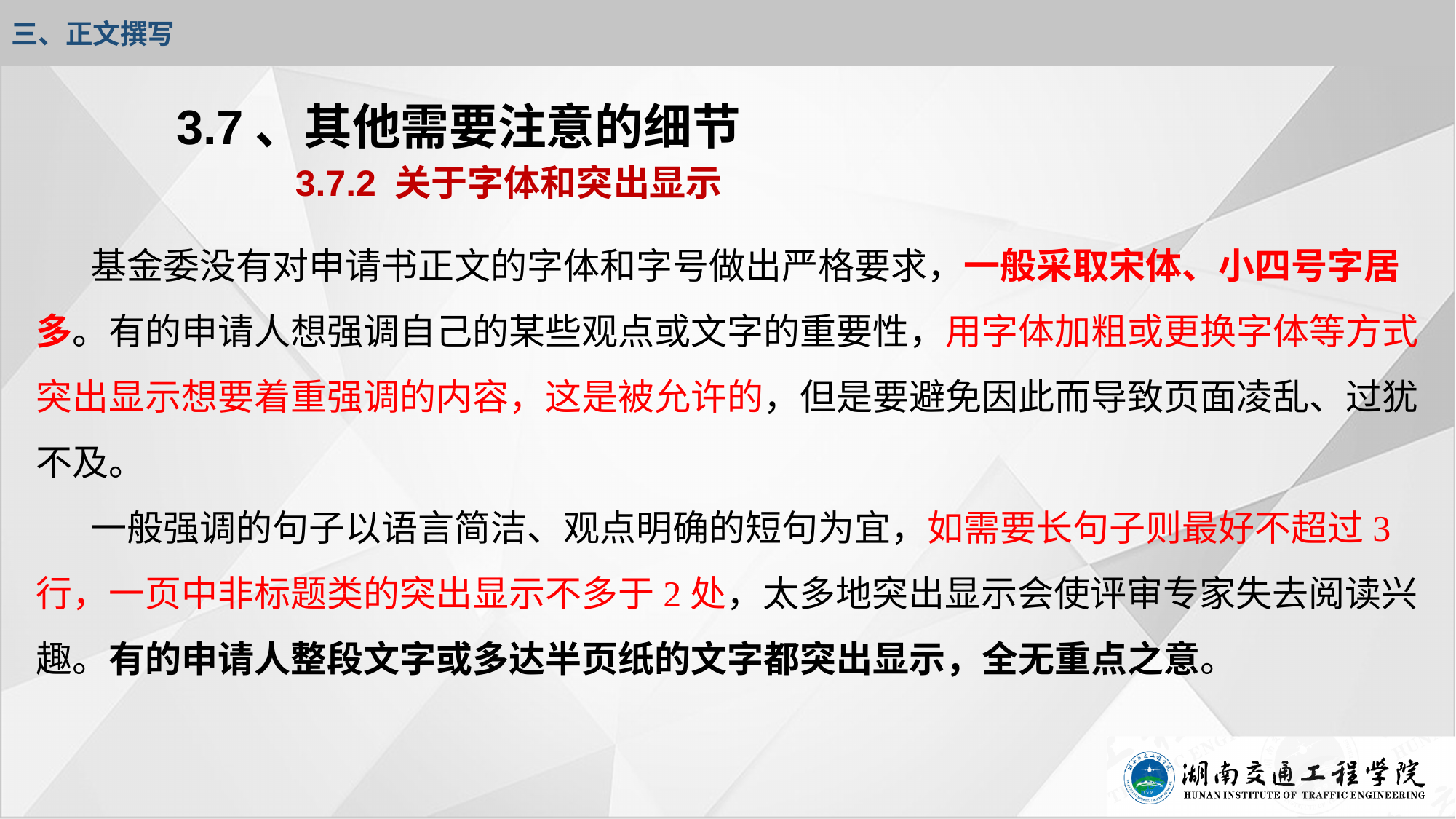

三、正文撰写
# 3.7、其他需要注意的细节
3.7.2 关于字体和突出显示
基金委没有对申请书正文的字体和字号做出严格要求，一般采取宋体、小四号字居多。有的申请人想强调自己的某些观点或文字的重要性，用字体加粗或更换字体等方式突出显示想要着重强调的内容，这是被允许的，但是要避免因此而导致页面凌乱、过犹不及。
一般强调的句子以语言简洁、观点明确的短句为宜，如需要长句子则最好不超过3行，一页中非标题类的突出显示不多于2处，太多地突出显示会使评审专家失去阅读兴趣。有的申请人整段文字或多达半页纸的文字都突出显示，全无重点之意。